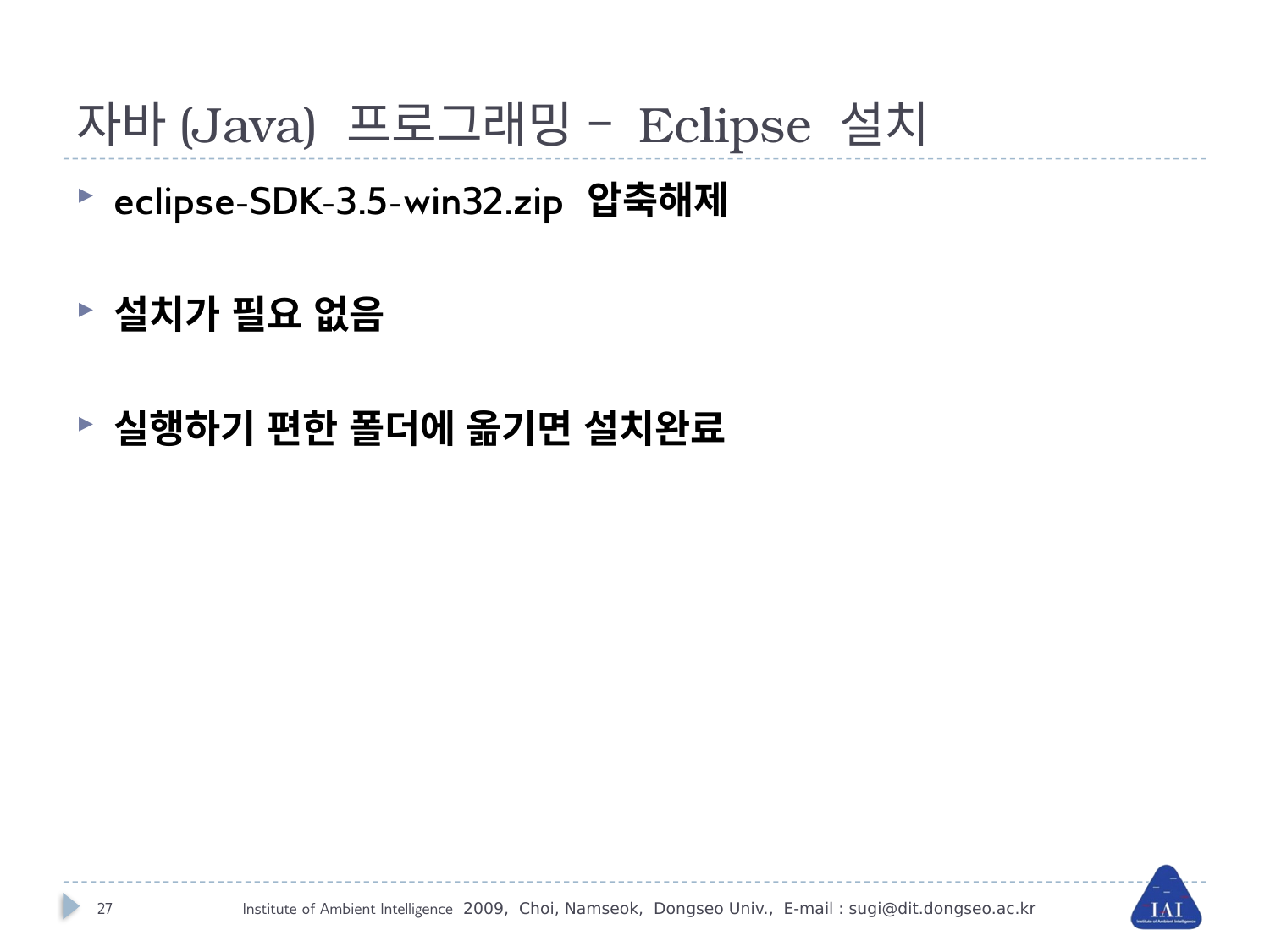

# 자바(Java) 프로그래밍 – Eclipse 설치
eclipse-SDK-3.5-win32.zip 압축해제

설치가 필요 없음

실행하기 편한 폴더에 옮기면 설치완료